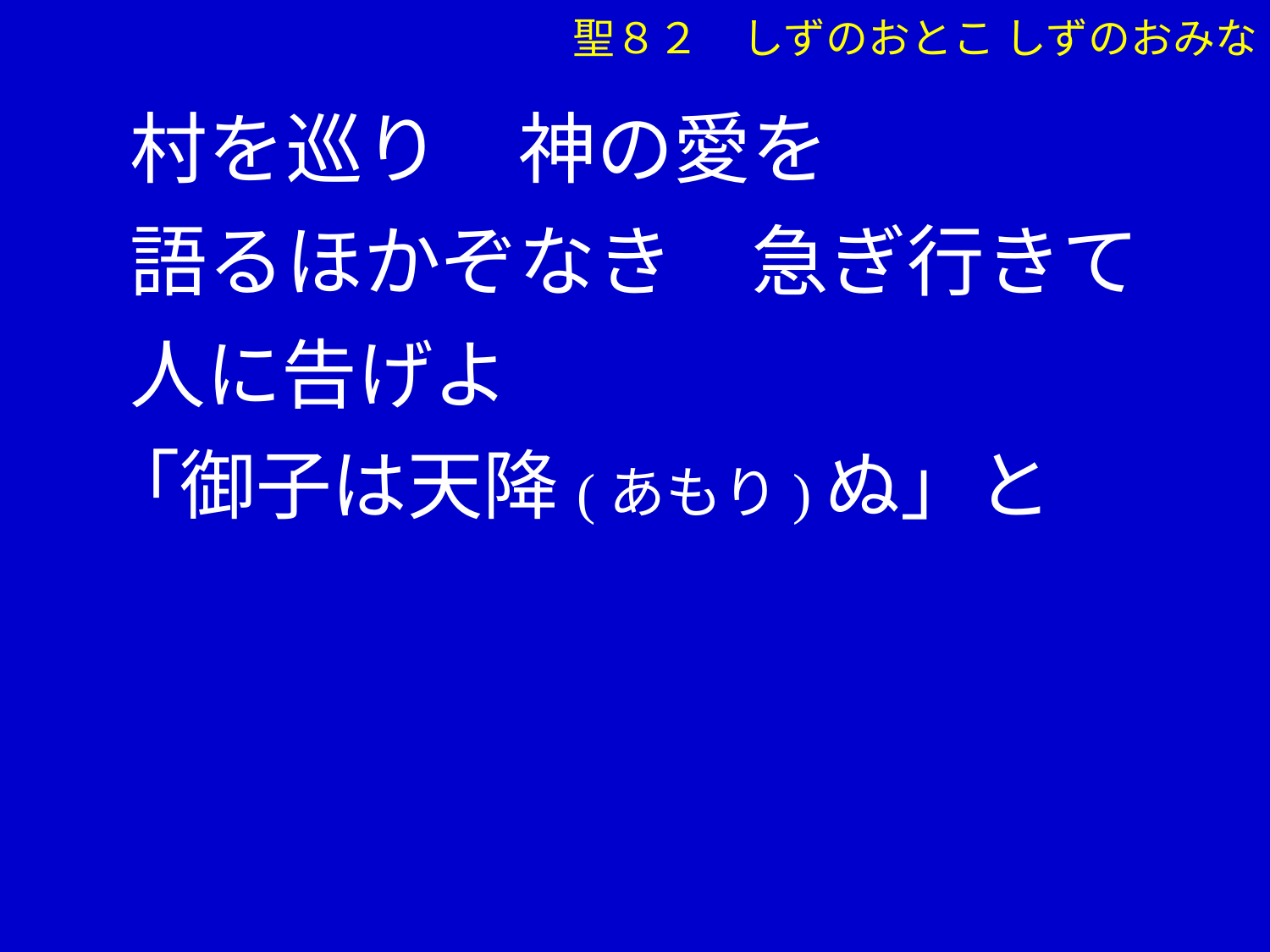

村を巡り　神の愛を
　 語るほかぞなき　急ぎ行きて
　 人に告げよ
   「御子は天降(あもり)ぬ」と
聖８２　しずのおとこ しずのおみな